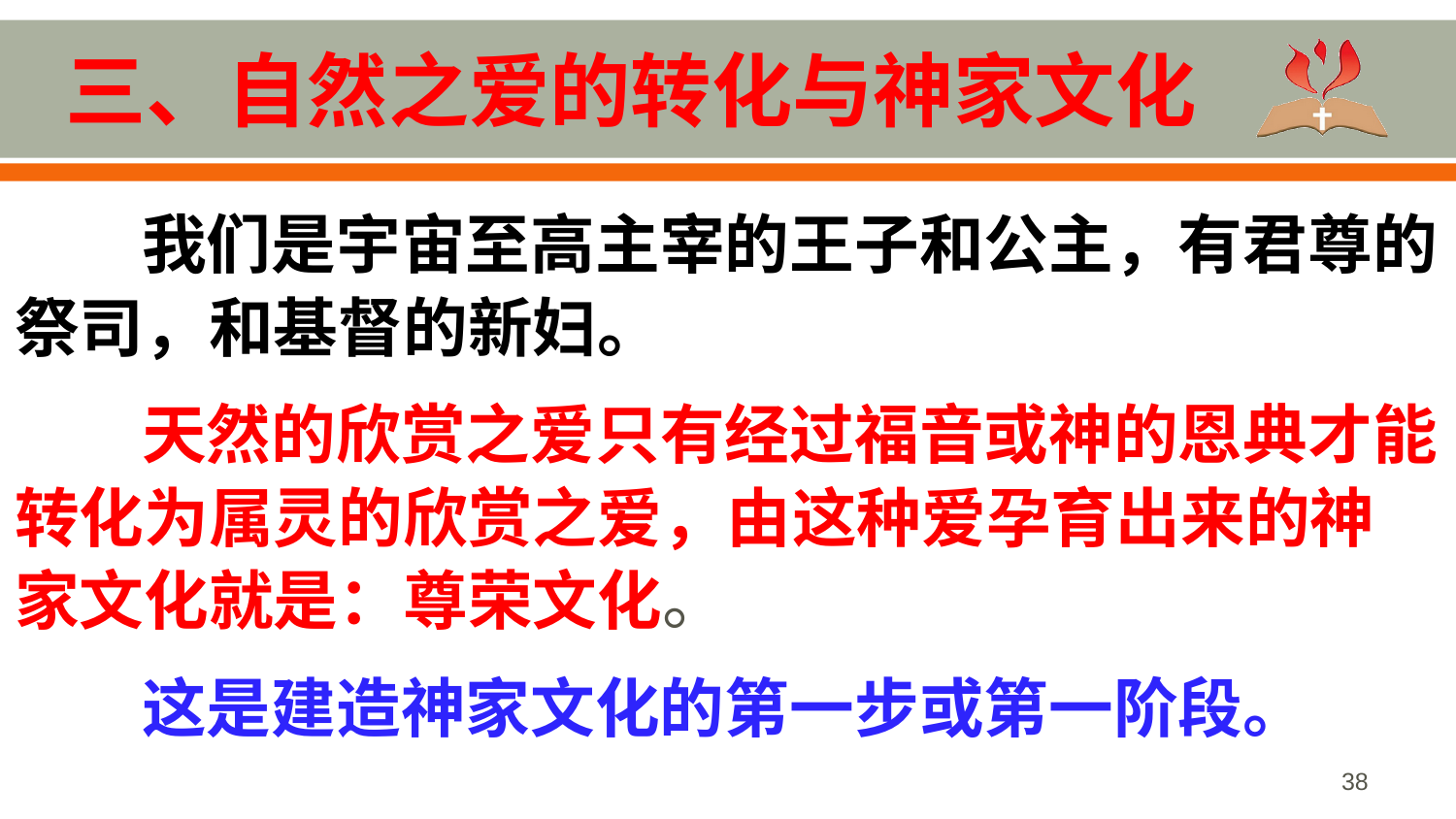

# 三、自然之爱的转化与神家文化
我们是宇宙至高主宰的王子和公主，有君尊的祭司，和基督的新妇。
天然的欣赏之爱只有经过福音或神的恩典才能转化为属灵的欣赏之爱，由这种爱孕育出来的神家文化就是：尊荣文化。
这是建造神家文化的第一步或第一阶段。

38